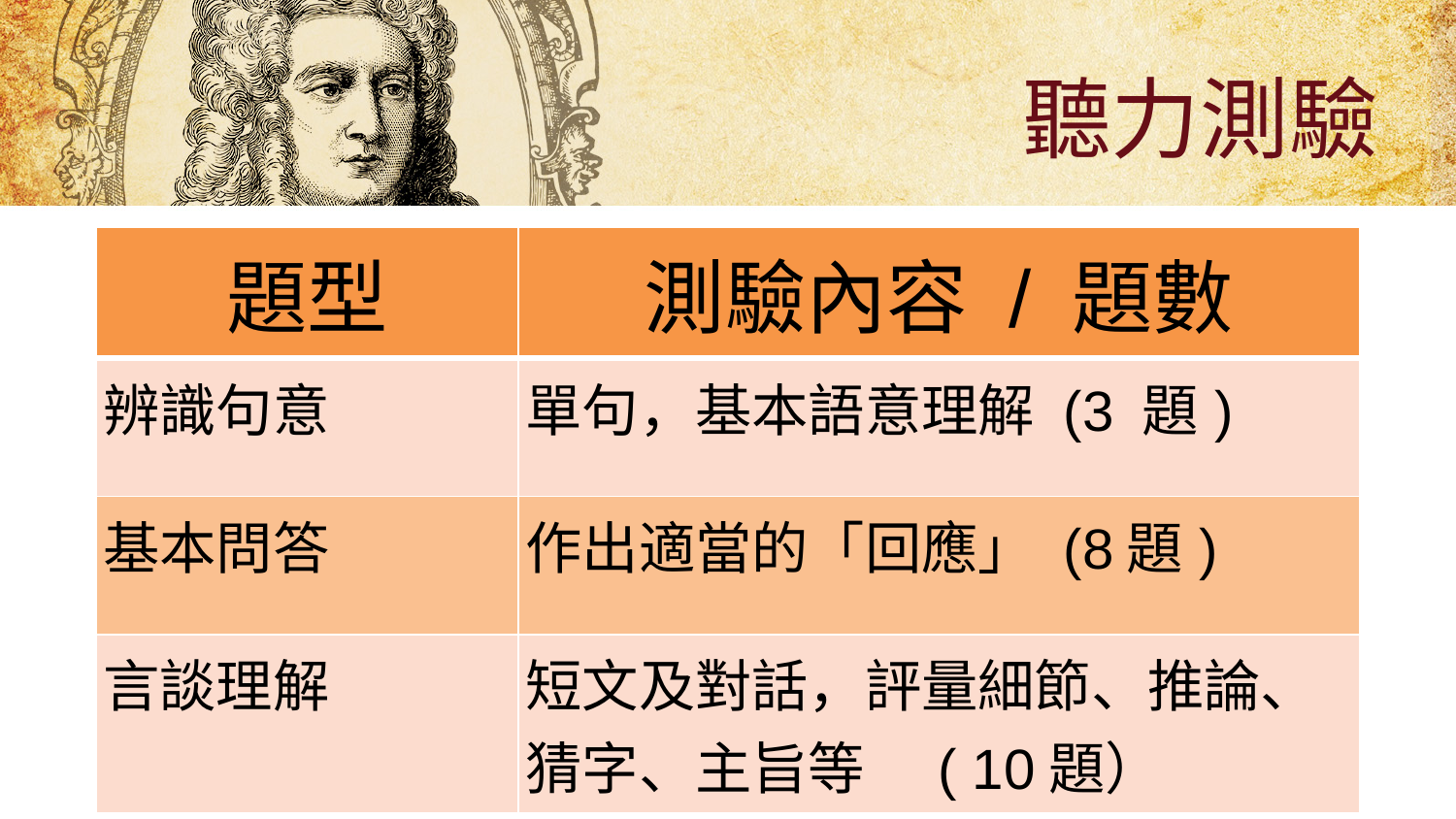

# 聽力測驗
| 題型 | 測驗內容 / 題數 |
| --- | --- |
| 辨識句意 | 單句，基本語意理解 (3 題) |
| 基本問答 | 作出適當的「回應」 (8題) |
| 言談理解 | 短文及對話，評量細節、推論、猜字、主旨等　( 10題） |